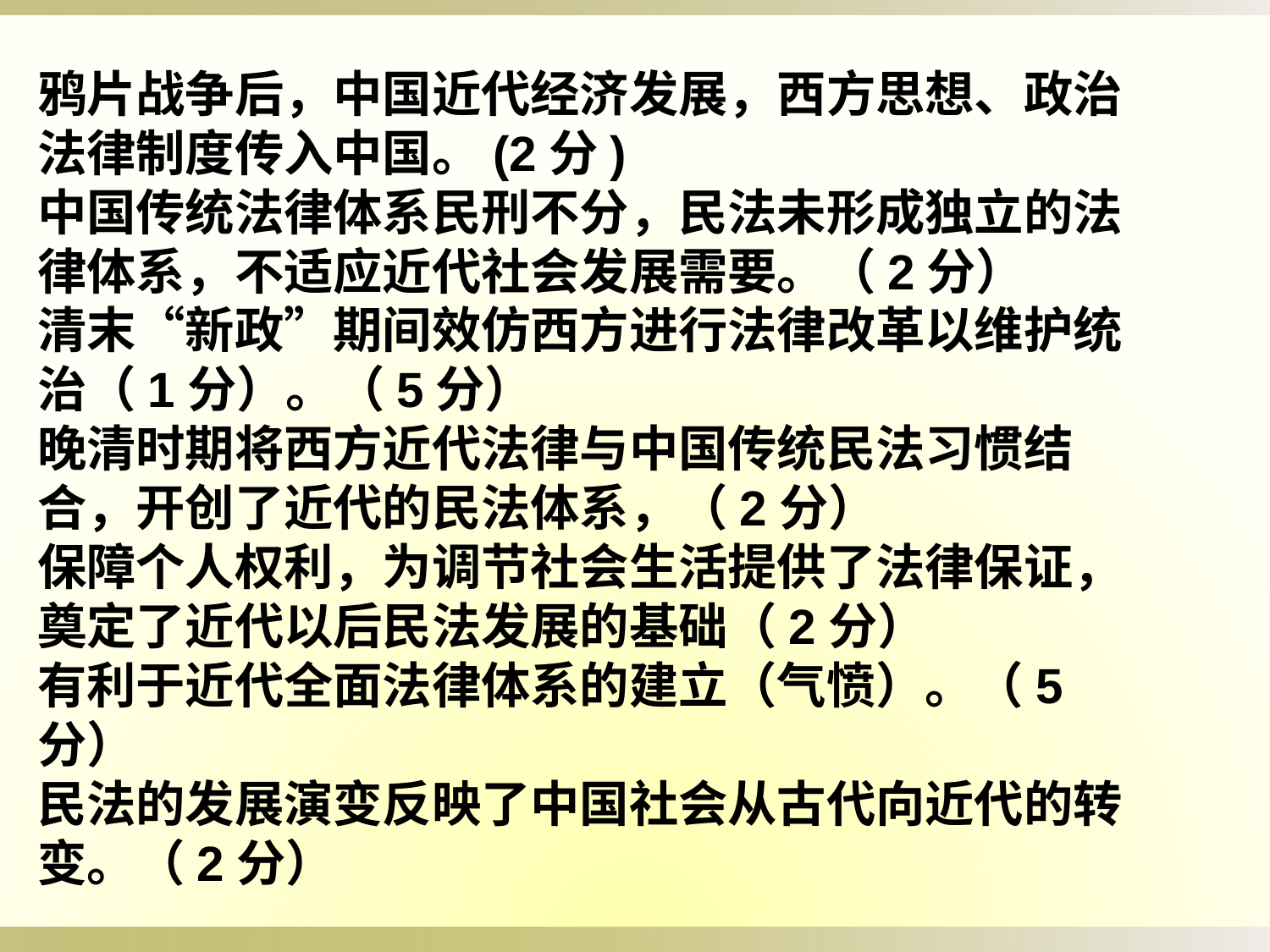

鸦片战争后，中国近代经济发展，西方思想、政治法律制度传入中国。(2分)
中国传统法律体系民刑不分，民法未形成独立的法律体系，不适应近代社会发展需要。（2分）
清末“新政”期间效仿西方进行法律改革以维护统治（1分）。（5分）
晚清时期将西方近代法律与中国传统民法习惯结合，开创了近代的民法体系，（2分）
保障个人权利，为调节社会生活提供了法律保证，奠定了近代以后民法发展的基础（2分）
有利于近代全面法律体系的建立（气愤）。（5分）
民法的发展演变反映了中国社会从古代向近代的转变。（2分）